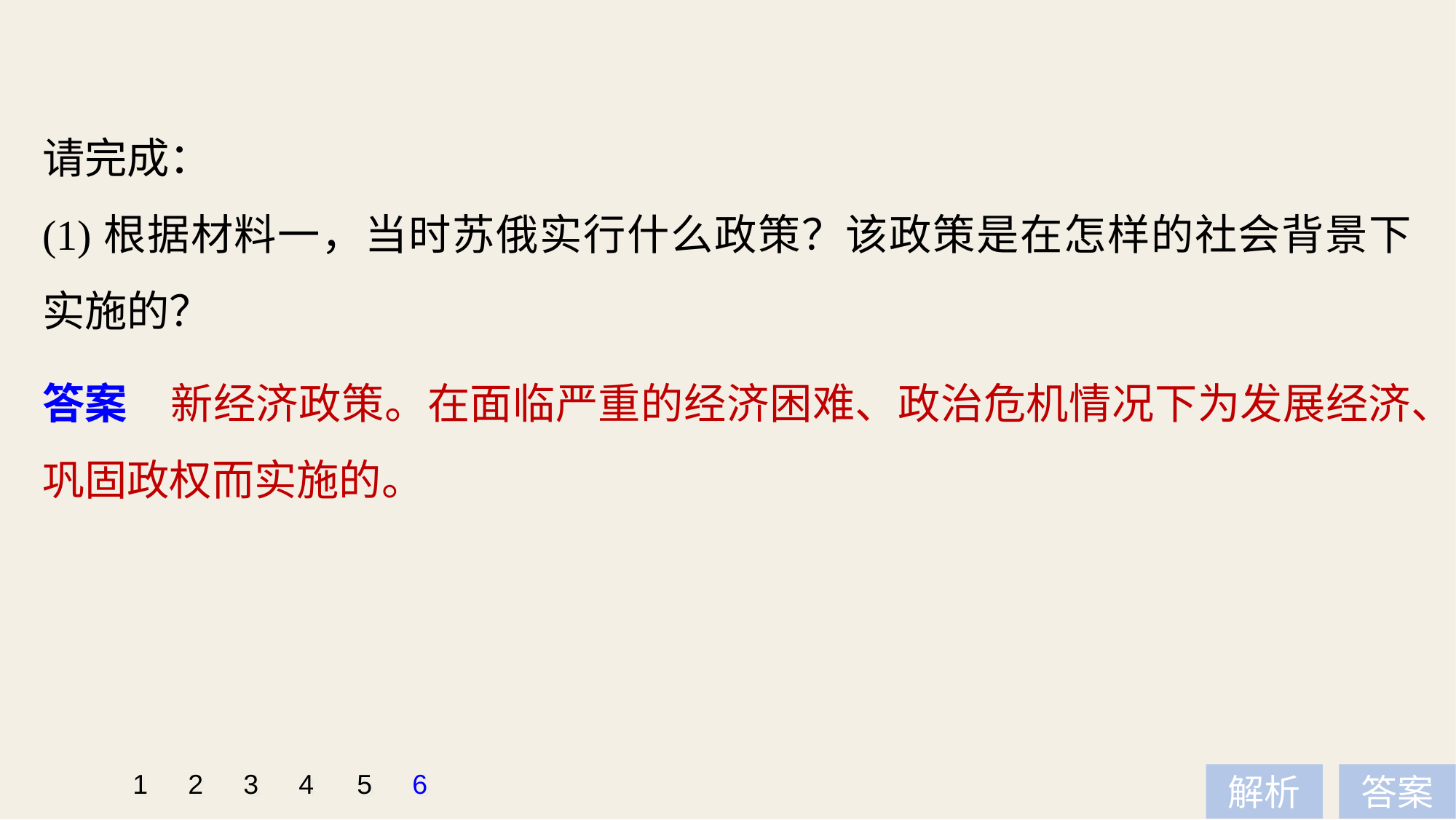

请完成：
(1)根据材料一，当时苏俄实行什么政策？该政策是在怎样的社会背景下实施的？
答案　新经济政策。在面临严重的经济困难、政治危机情况下为发展经济、巩固政权而实施的。
1
2
3
4
5
6
解析
答案